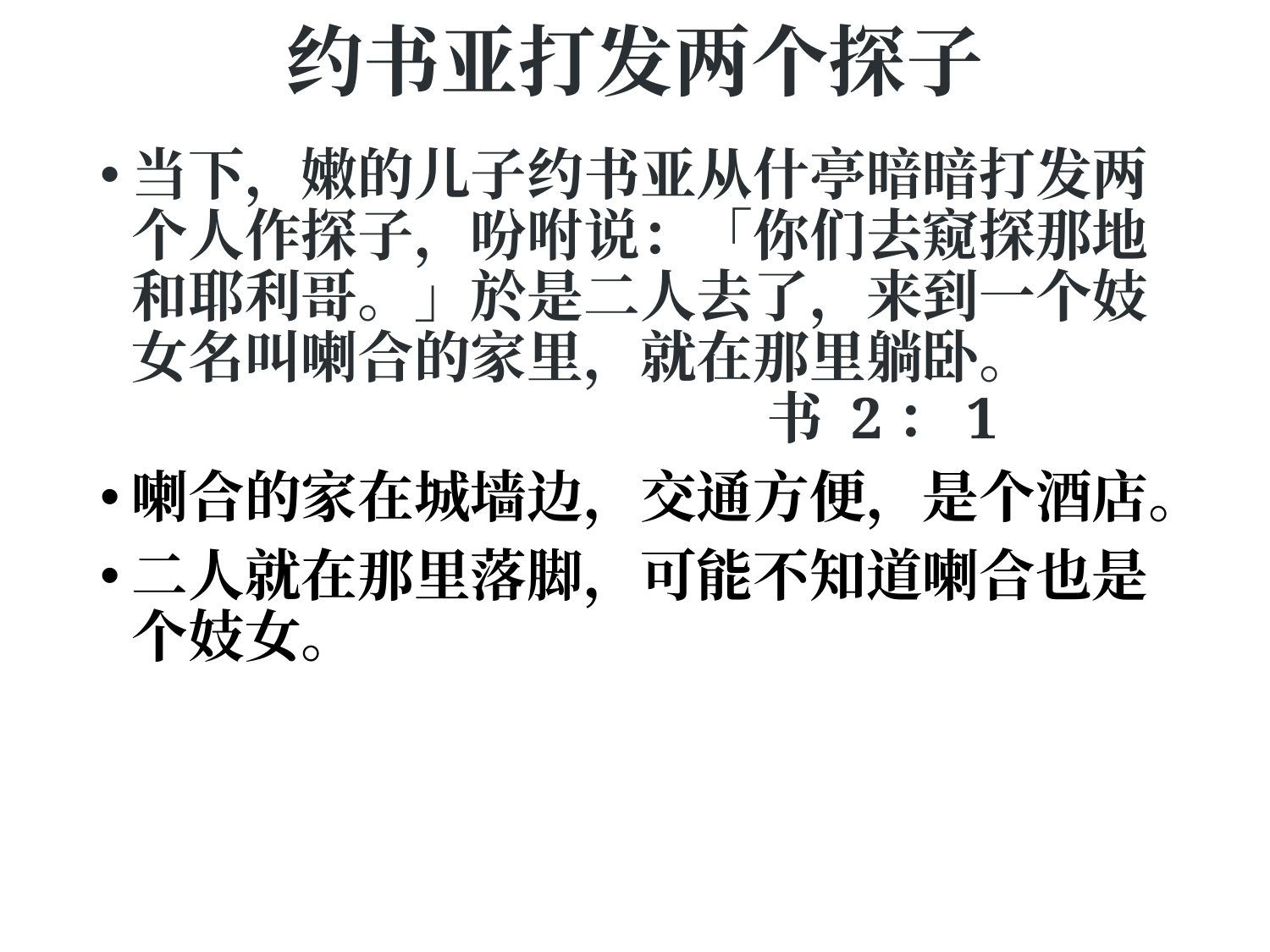

# 约书亚打发两个探子
当下，嫩的儿子约书亚从什亭暗暗打发两个人作探子，吩咐说：「你们去窥探那地和耶利哥。」於是二人去了，来到一个妓女名叫喇合的家里，就在那里躺卧。 						书 2：1
喇合的家在城墙边，交通方便，是个酒店。
二人就在那里落脚，可能不知道喇合也是个妓女。